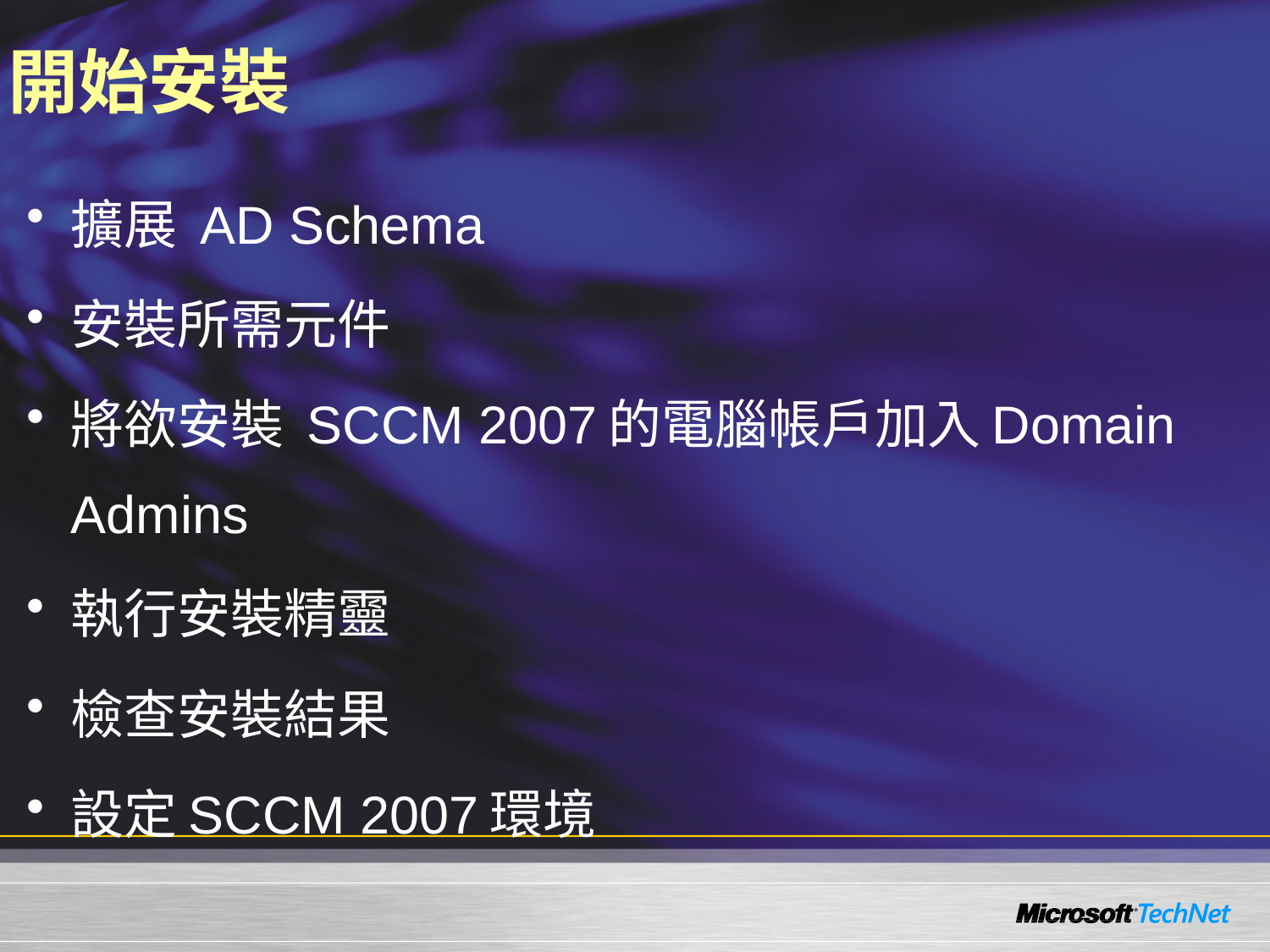

# 開始安裝
擴展 AD Schema
安裝所需元件
將欲安裝 SCCM 2007的電腦帳戶加入Domain Admins
執行安裝精靈
檢查安裝結果
設定SCCM 2007環境